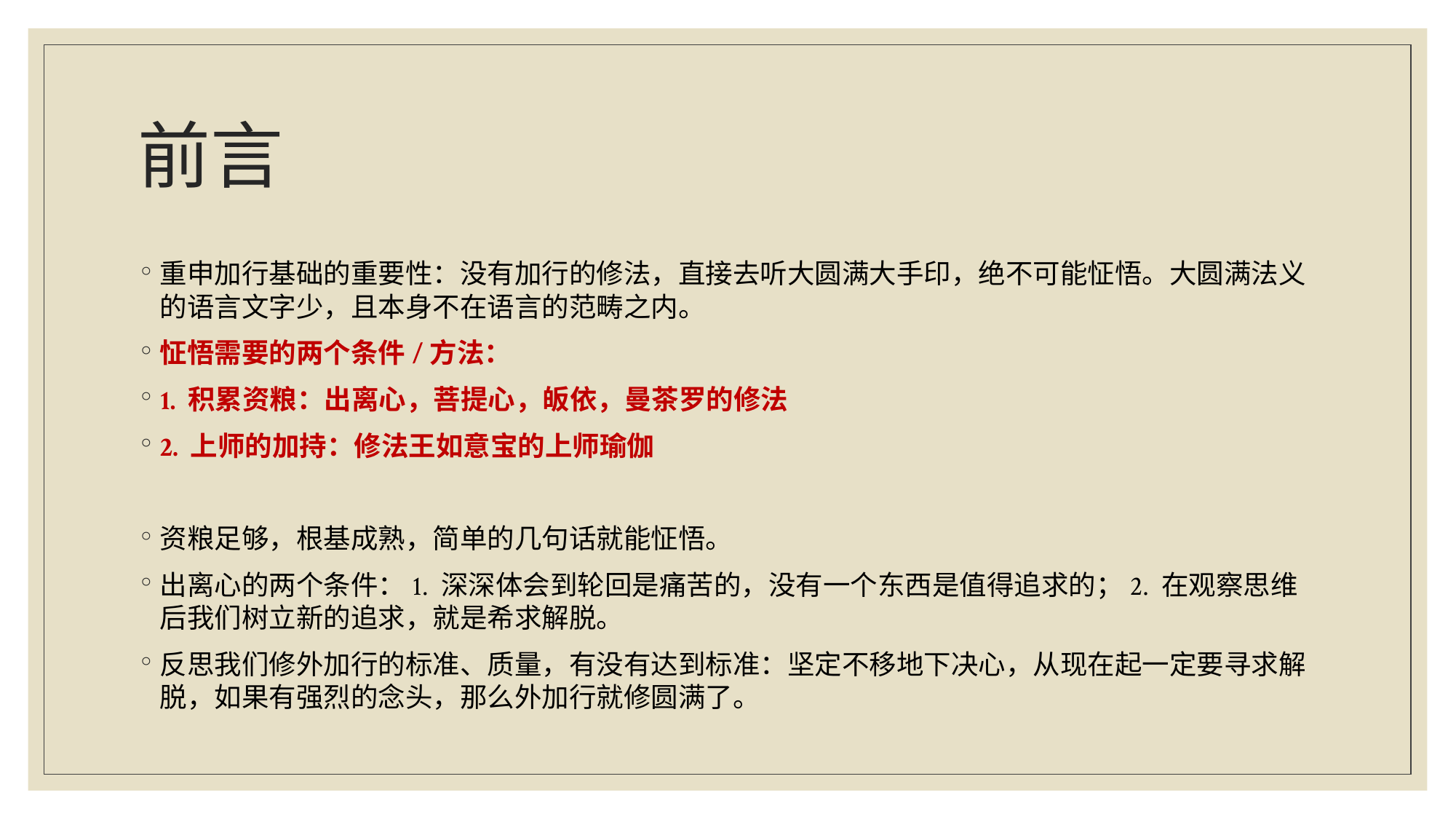

# 前言
重申加行基础的重要性：没有加行的修法，直接去听大圆满大手印，绝不可能怔悟。大圆满法义的语言文字少，且本身不在语言的范畴之内。
怔悟需要的两个条件/方法：
1. 积累资粮：出离心，菩提心，皈依，曼茶罗的修法
2. 上师的加持：修法王如意宝的上师瑜伽

资粮足够，根基成熟，简单的几句话就能怔悟。
出离心的两个条件：1. 深深体会到轮回是痛苦的，没有一个东西是值得追求的；2. 在观察思维后我们树立新的追求，就是希求解脱。
反思我们修外加行的标准、质量，有没有达到标准：坚定不移地下决心，从现在起一定要寻求解脱，如果有强烈的念头，那么外加行就修圆满了。